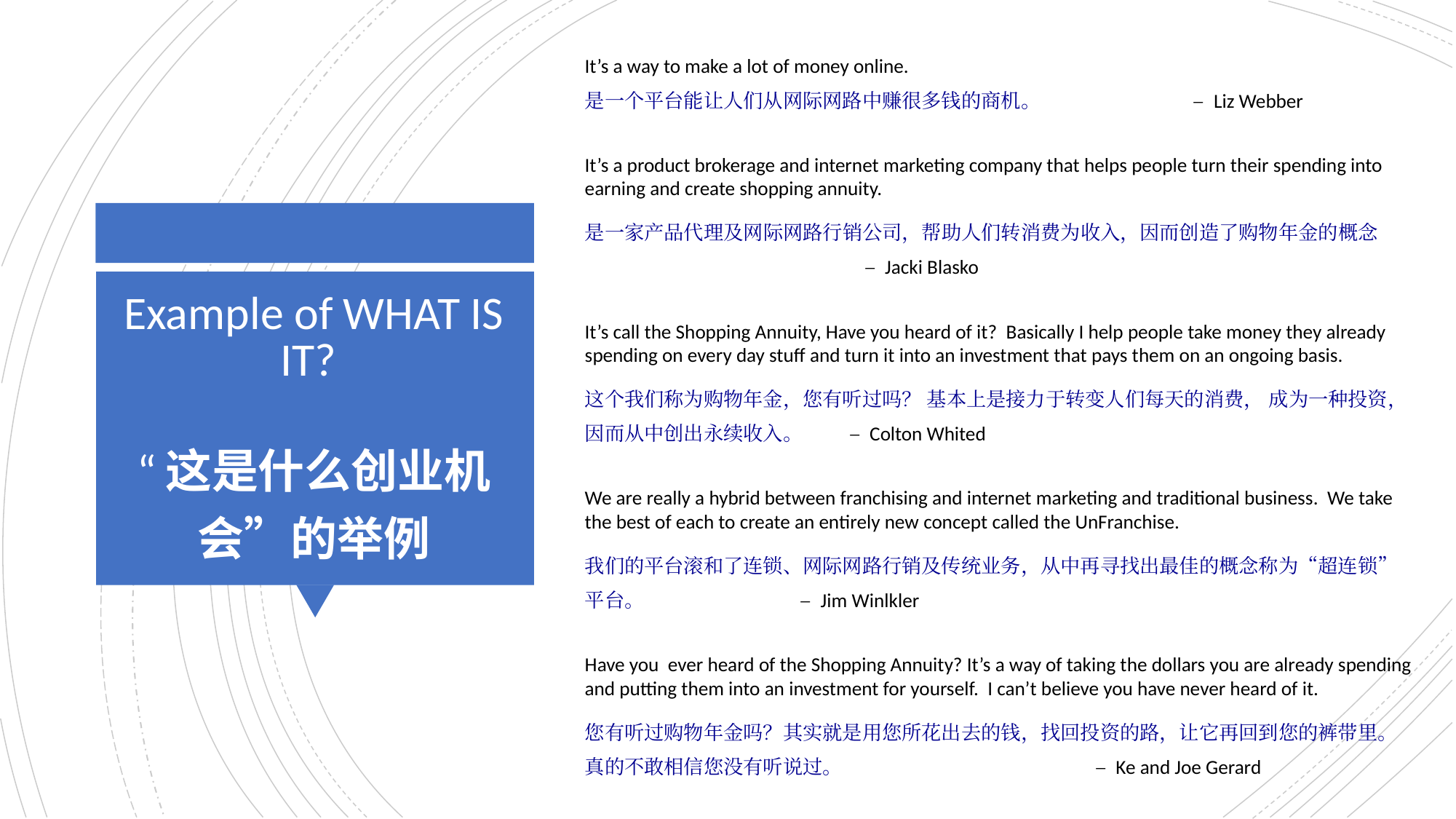

It’s a way to make a lot of money online.
是一个平台能让人们从网际网路中赚很多钱的商机。	      	          – Liz Webber

It’s a product brokerage and internet marketing company that helps people turn their spending into earning and create shopping annuity.
是一家产品代理及网际网路行销公司，帮助人们转消费为收入，因而创造了购物年金的概念 			 	     		        – Jacki Blasko

It’s call the Shopping Annuity, Have you heard of it?  Basically I help people take money they already spending on every day stuff and turn it into an investment that pays them on an ongoing basis.
这个我们称为购物年金，您有听过吗？ 基本上是接力于转变人们每天的消费， 成为一种投资，因而从中创出永续收入。					     – Colton Whited

We are really a hybrid between franchising and internet marketing and traditional business.  We take the best of each to create an entirely new concept called the UnFranchise.
我们的平台滚和了连锁、网际网路行销及传统业务，从中再寻找出最佳的概念称为“超连锁”平台。				  		           – Jim Winlkler

Have you  ever heard of the Shopping Annuity? It’s a way of taking the dollars you are already spending and putting them into an investment for yourself.  I can’t believe you have never heard of it.
您有听过购物年金吗？其实就是用您所花出去的钱，找回投资的路，让它再回到您的裤带里。真的不敢相信您没有听说过。     		    	                      – Ke and Joe Gerard

# Example of WHAT IS IT? “这是什么创业机会”的举例